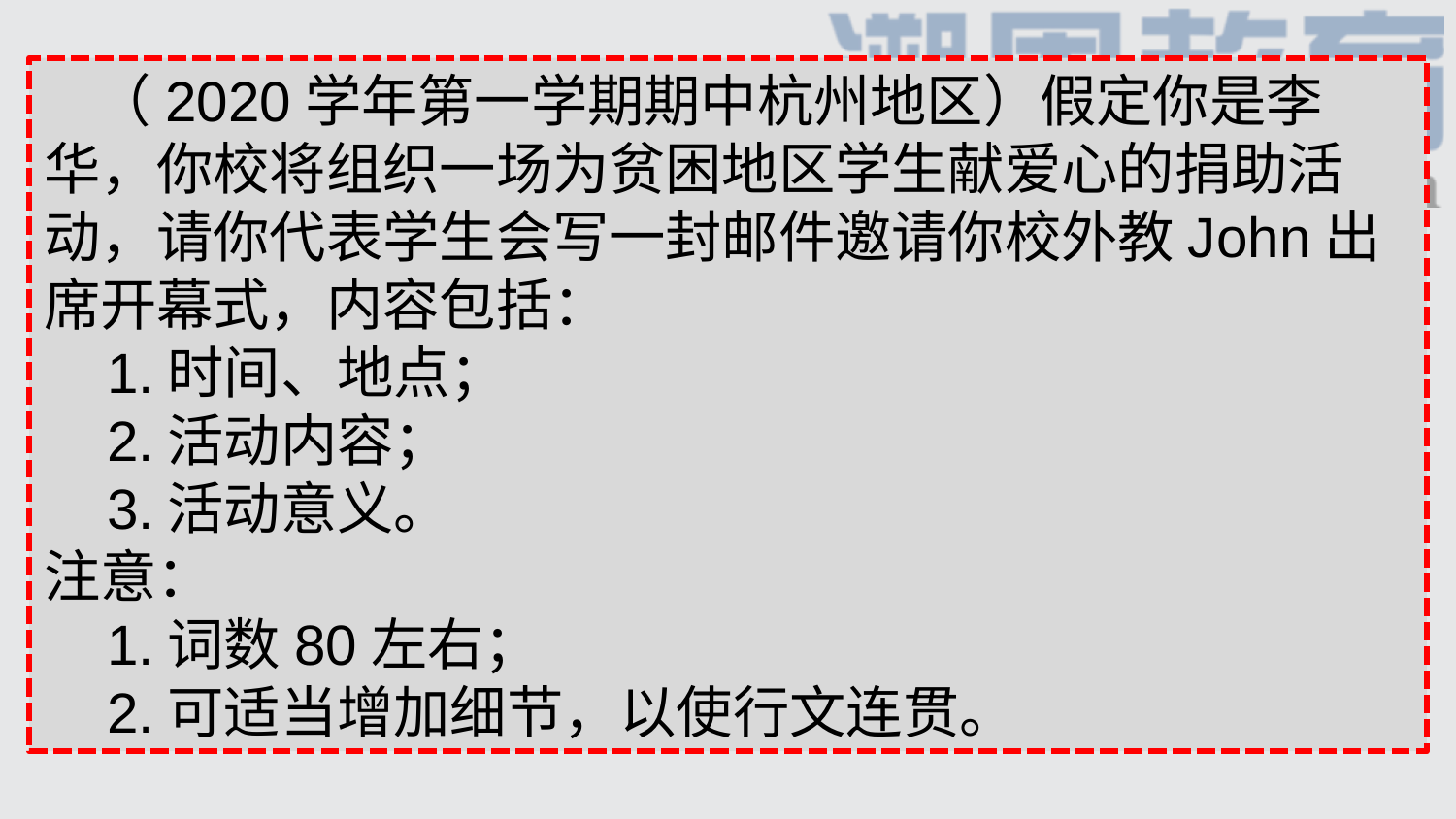

（2020学年第一学期期中杭州地区）假定你是李华，你校将组织一场为贫困地区学生献爱心的捐助活动，请你代表学生会写一封邮件邀请你校外教John出席开幕式，内容包括：
    1.时间、地点；
    2.活动内容；
    3.活动意义。
注意：
    1.词数80左右；
    2.可适当增加细节，以使行文连贯。